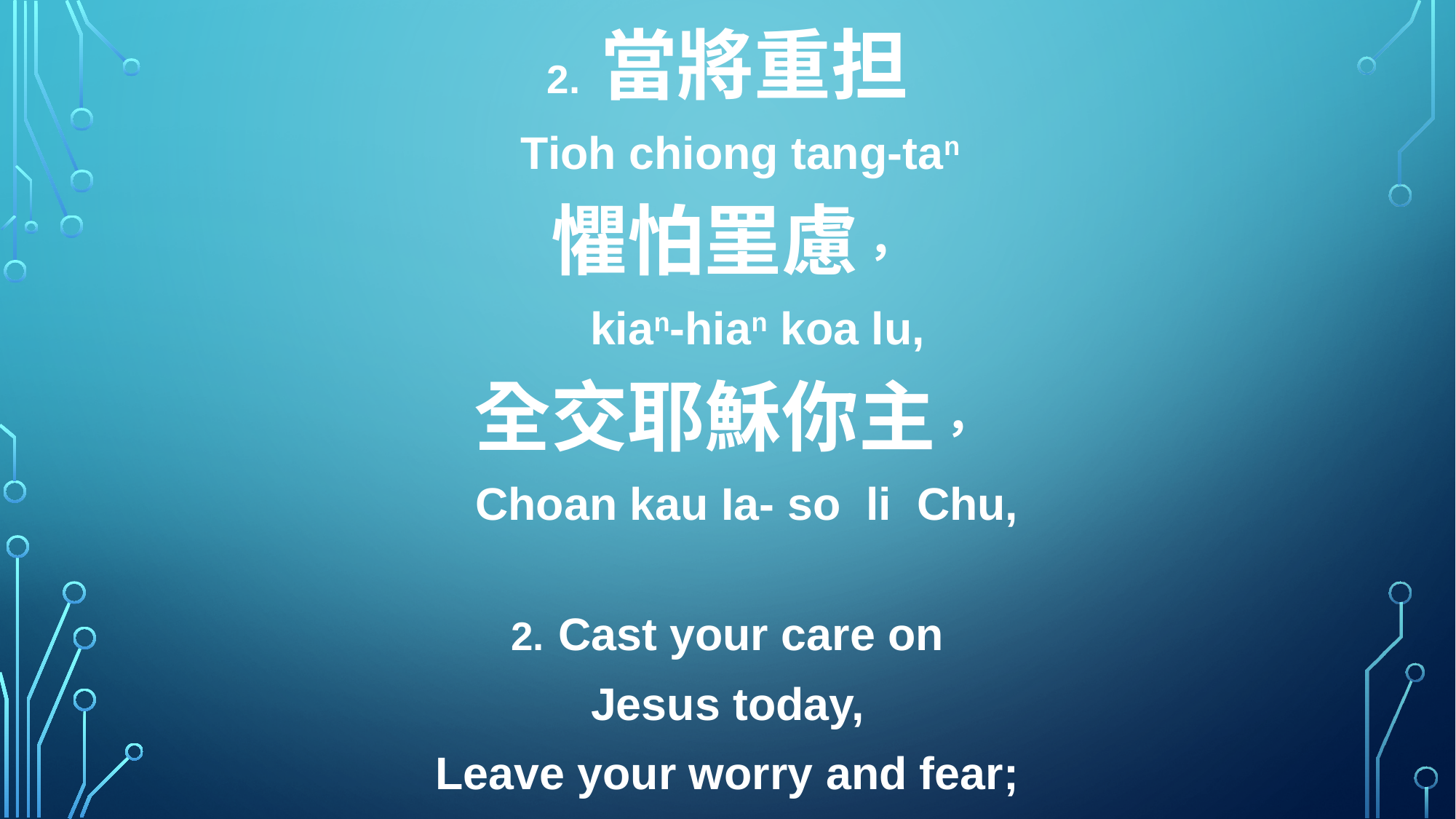

2. 當將重担
  Tioh chiong tang-tan
懼怕罣慮，
                       kian-hian koa lu,
全交耶穌你主，
              Choan kau Ia- so  li  Chu,

2. Cast your care on
Jesus today,
Leave your worry and fear;